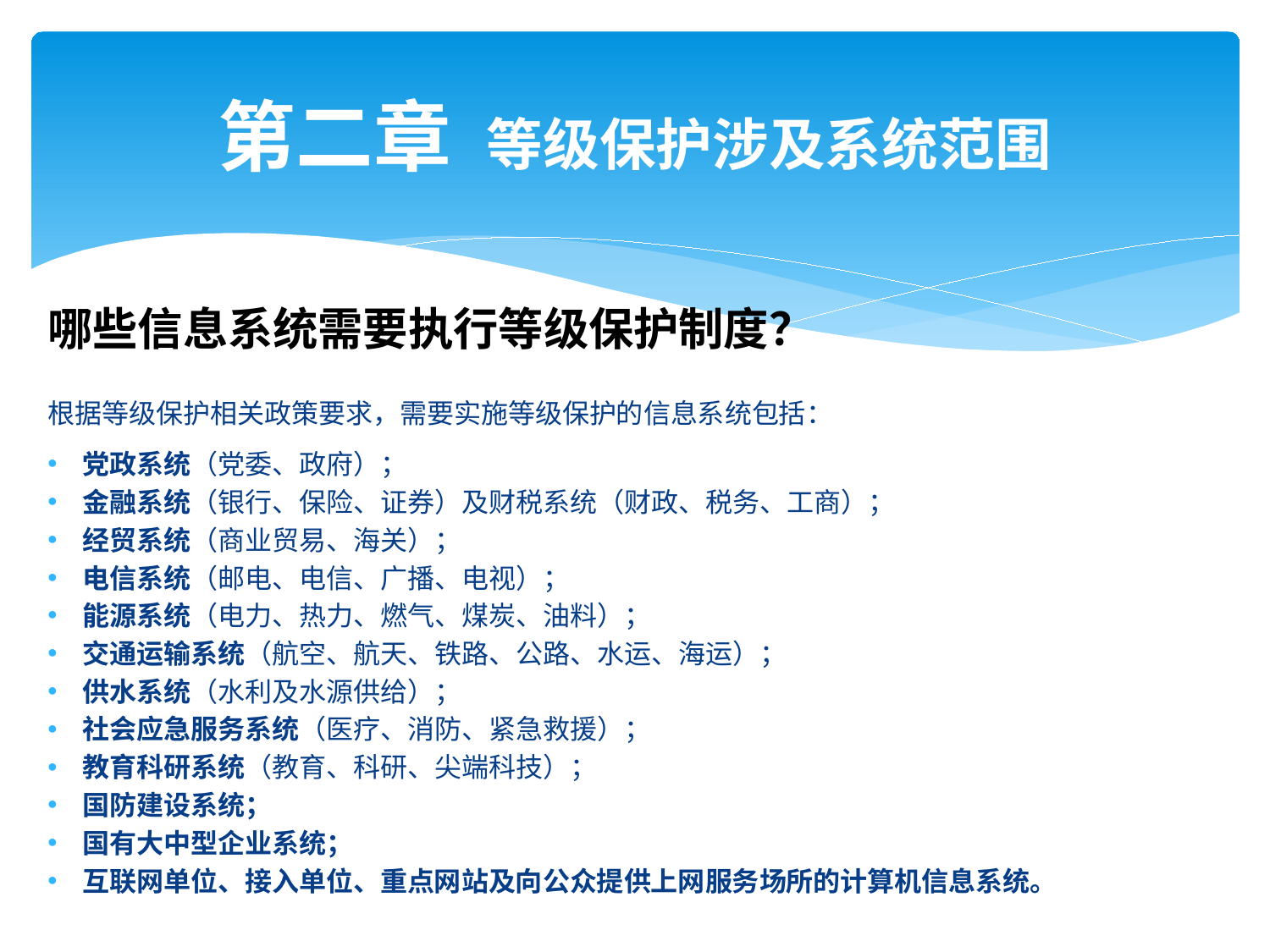

# 第二章  等级保护涉及系统范围
哪些信息系统需要执行等级保护制度？
根据等级保护相关政策要求，需要实施等级保护的信息系统包括：
党政系统（党委、政府）；
金融系统（银行、保险、证券）及财税系统（财政、税务、工商）；
经贸系统（商业贸易、海关）；
电信系统（邮电、电信、广播、电视）；
能源系统（电力、热力、燃气、煤炭、油料）；
交通运输系统（航空、航天、铁路、公路、水运、海运）；
供水系统（水利及水源供给）；
社会应急服务系统（医疗、消防、紧急救援）；
教育科研系统（教育、科研、尖端科技）；
国防建设系统；
国有大中型企业系统；
互联网单位、接入单位、重点网站及向公众提供上网服务场所的计算机信息系统。